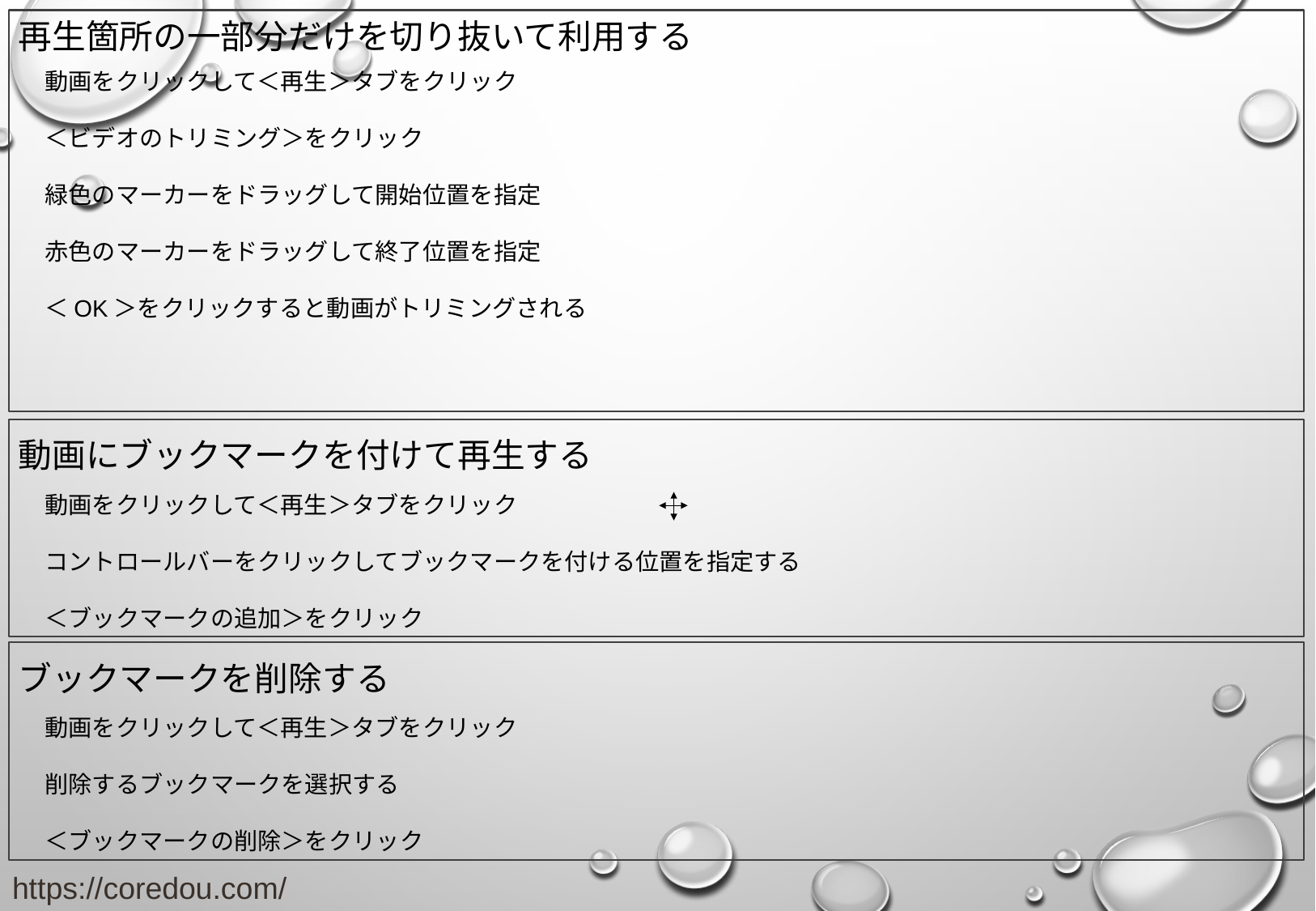

再生箇所の一部分だけを切り抜いて利用する

動画をクリックして＜再生＞タブをクリック

＜ビデオのトリミング＞をクリック

緑色のマーカーをドラッグして開始位置を指定

赤色のマーカーをドラッグして終了位置を指定

＜OK＞をクリックすると動画がトリミングされる

動画にブックマークを付けて再生する
動画をクリックして＜再生＞タブをクリック

コントロールバーをクリックしてブックマークを付ける位置を指定する

＜ブックマークの追加＞をクリック

ブックマークを削除する
動画をクリックして＜再生＞タブをクリック

削除するブックマークを選択する

＜ブックマークの削除＞をクリック
https://coredou.com/